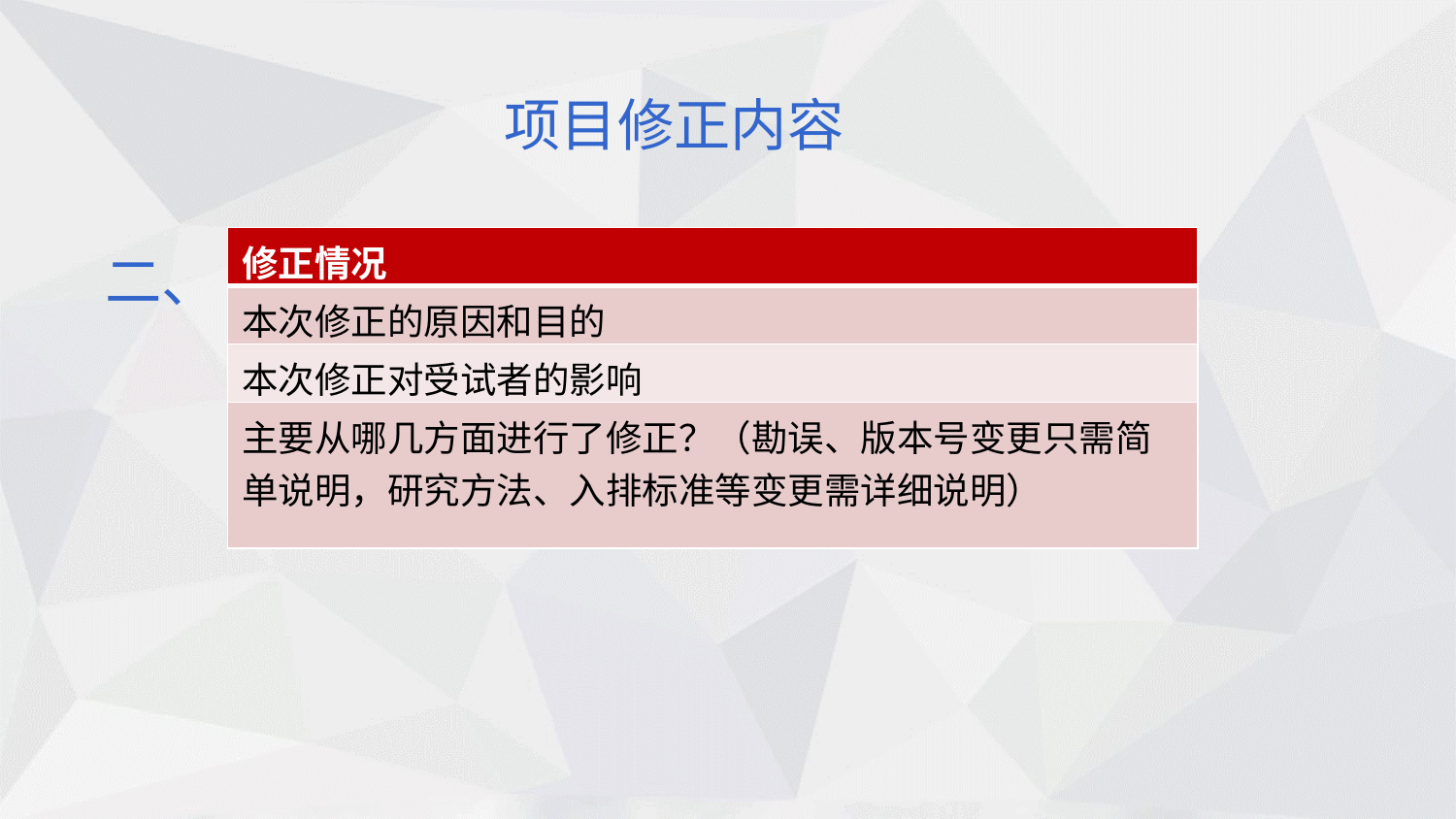

项目修正内容

| 修正情况 |
| --- |
| 本次修正的原因和目的 |
| 本次修正对受试者的影响 |
| 主要从哪几方面进行了修正？（勘误、版本号变更只需简单说明，研究方法、入排标准等变更需详细说明） |
二、